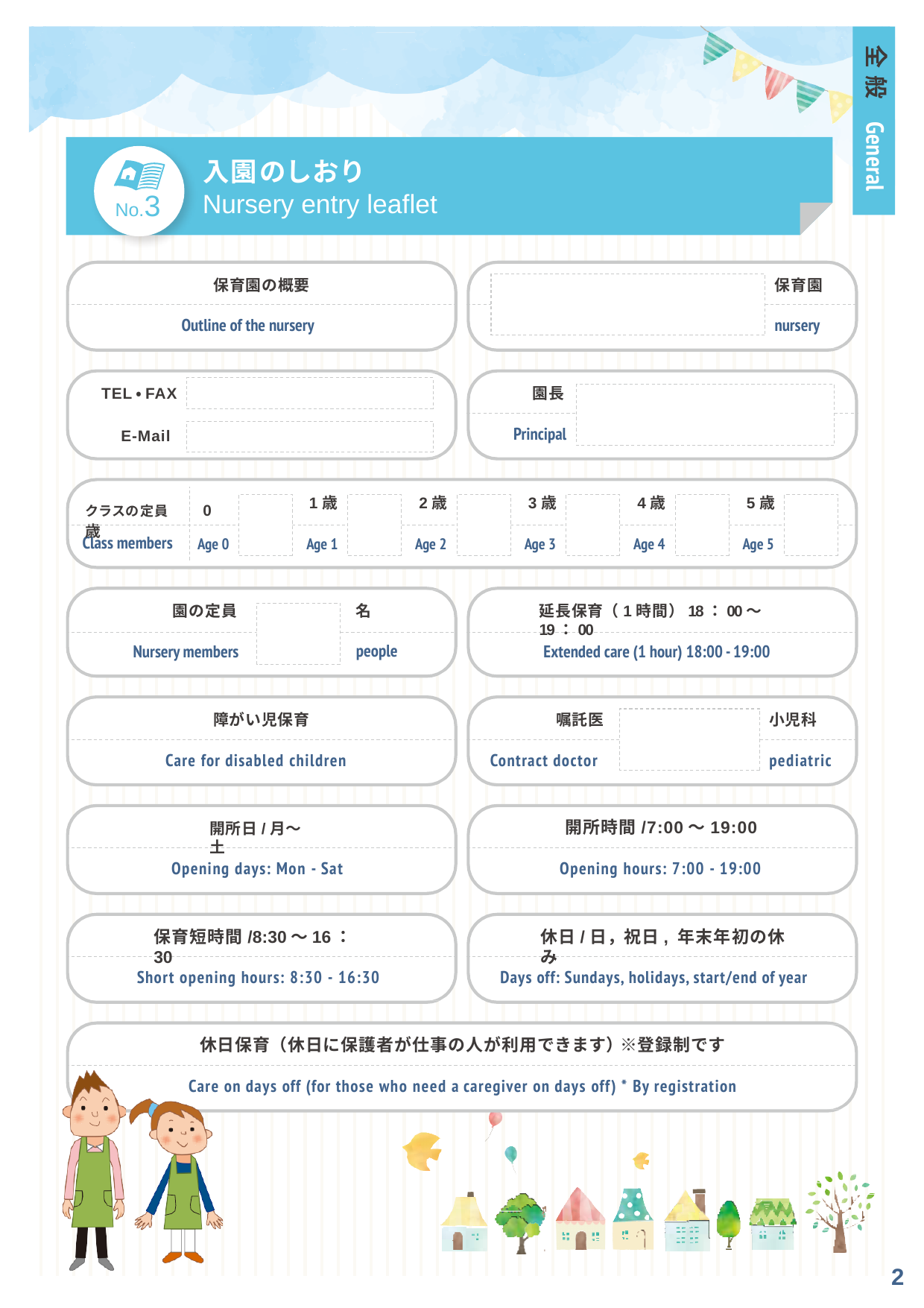

全 般
General

入園のしおり

No.3
Nursery entry leaflet

保育園の概要
保育園

Outline of the nursery
nursery

TEL・FAX
園長

Principal
E-Mail

クラスの定員	0歳
1歳
2歳
3歳
4歳
5歳

Class members
Age 0
Age 1
Age 2
Age 3
Age 4
Age 5

園の定員
名
延長保育（1時間）18：00～19：00

people
Nursery members
Extended care (1 hour) 18:00 - 19:00

嘱託医
小児科
障がい児保育

Care for disabled children
Contract doctor
pediatric

開所時間/7:00～19:00
開所日/月～土
Opening days: Mon - Sat
Opening hours: 7:00 - 19:00

保育短時間/8:30～16：30
休日/日，祝日, 年末年初の休み
Short opening hours: 8:30 - 16:30
Days off: Sundays, holidays, start/end of year

休日保育（休日に保護者が仕事の人が利用できます）※登録制です
Care on days off (for those who need a caregiver on days off) * By registration

2